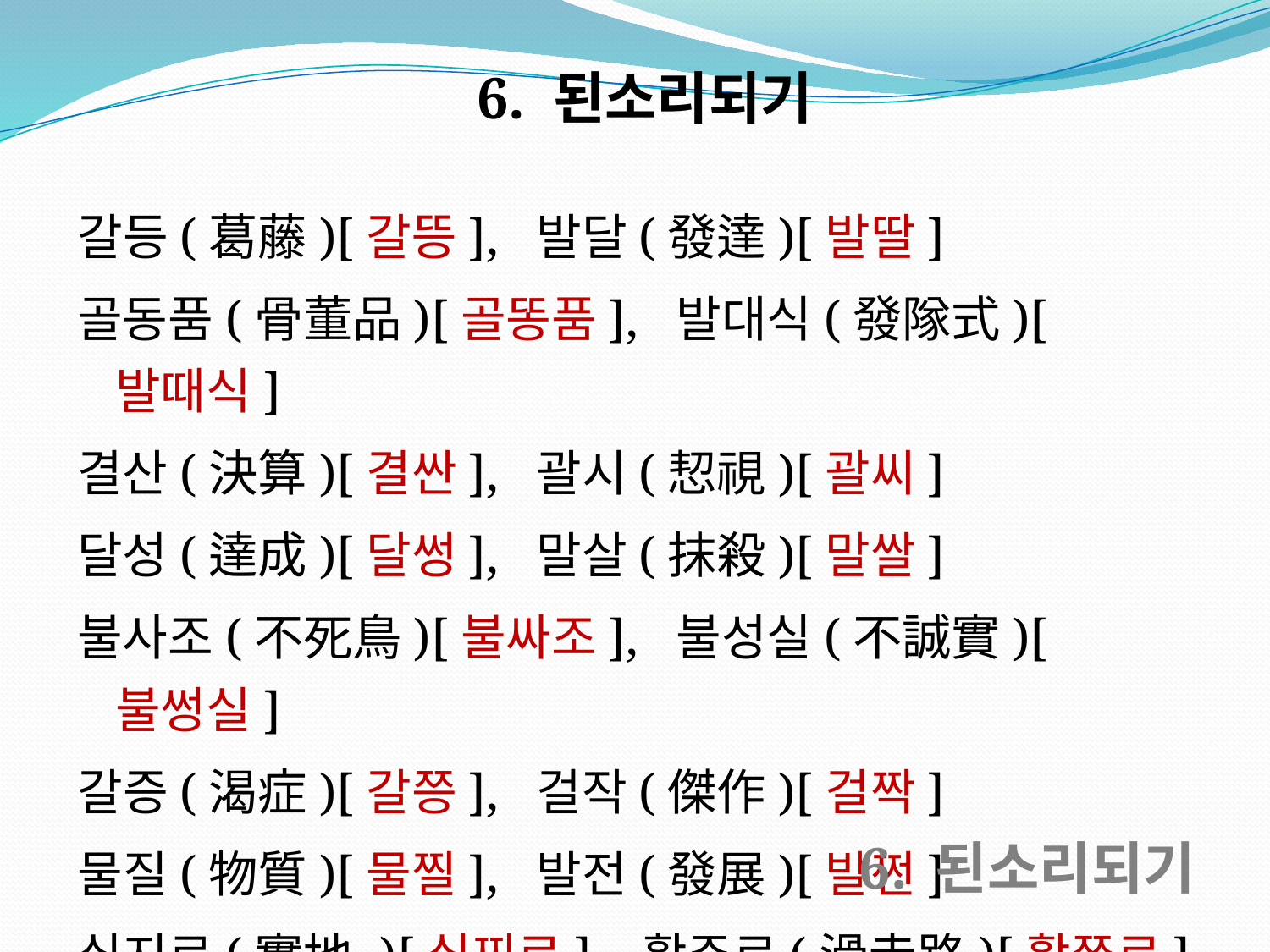

6. 된소리되기
갈등(葛藤)[갈뜽],  발달(發達)[발딸]
골동품(骨董品)[골똥품],  발대식(發隊式)[발때식]
결산(決算)[결싼],  괄시(恝視)[괄씨]
달성(達成)[달썽],  말살(抹殺)[말쌀]
불사조(不死鳥)[불싸조],  불성실(不誠實)[불썽실]
갈증(渴症)[갈쯩],  걸작(傑作)[걸짝]
물질(物質)[물찔],  발전(發展)[발쩐]
실지로(實地-)[실찌로],  활주로(滑走路)[활쭈로]

6. 된소리되기